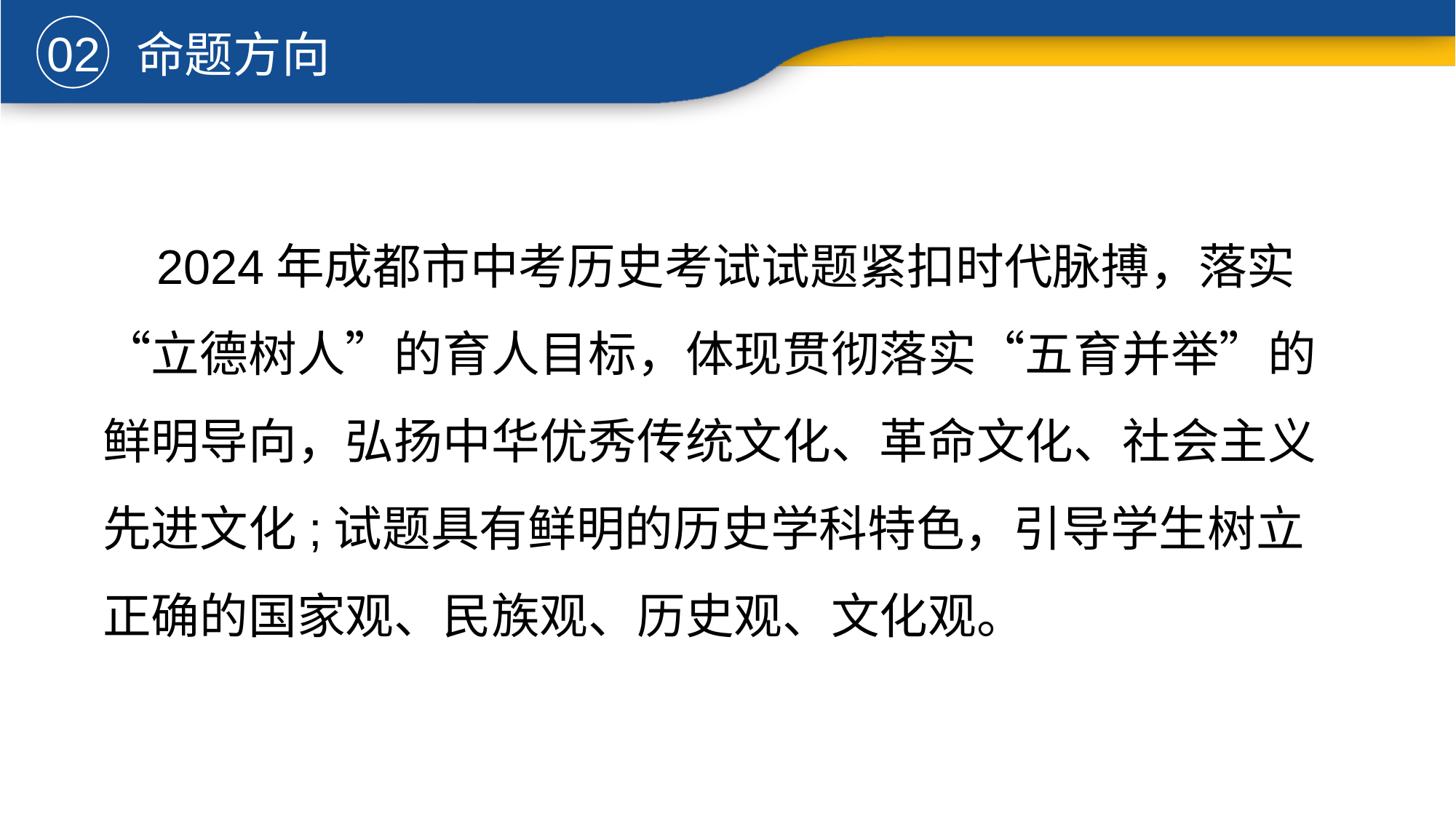

02
命题方向
    2024年成都市中考历史考试试题紧扣时代脉搏，落实“立德树人”的育人目标，体现贯彻落实“五育并举”的鲜明导向，弘扬中华优秀传统文化、革命文化、社会主义先进文化;试题具有鲜明的历史学科特色，引导学生树立正确的国家观、民族观、历史观、文化观。